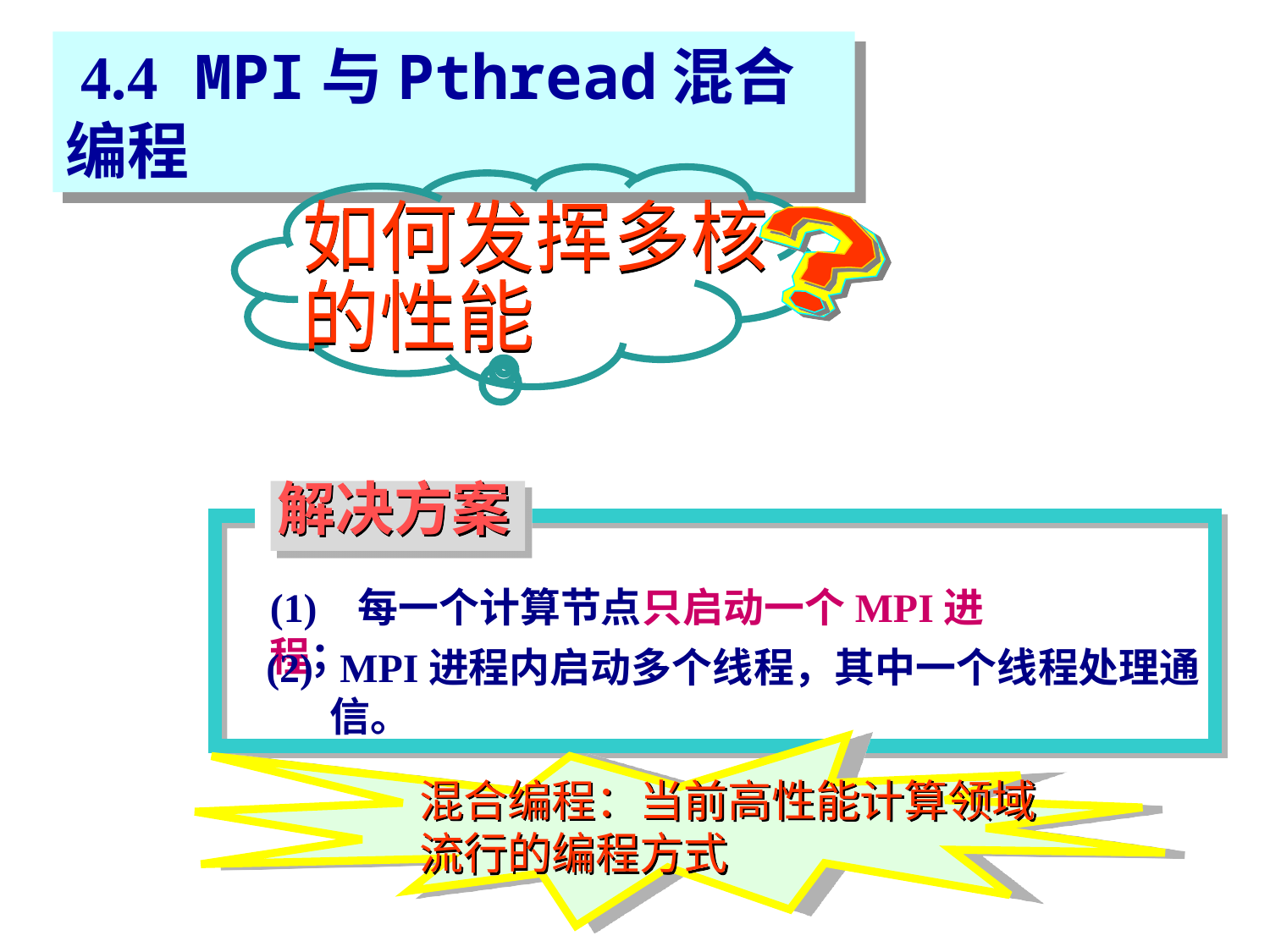

4.4 MPI与Pthread混合编程

如何发挥多核
的性能

解决方案

(1)   每一个计算节点只启动一个MPI进程；
 MPI进程内启动多个线程，其中一个线程处理通信。

混合编程：当前高性能计算领域流行的编程方式